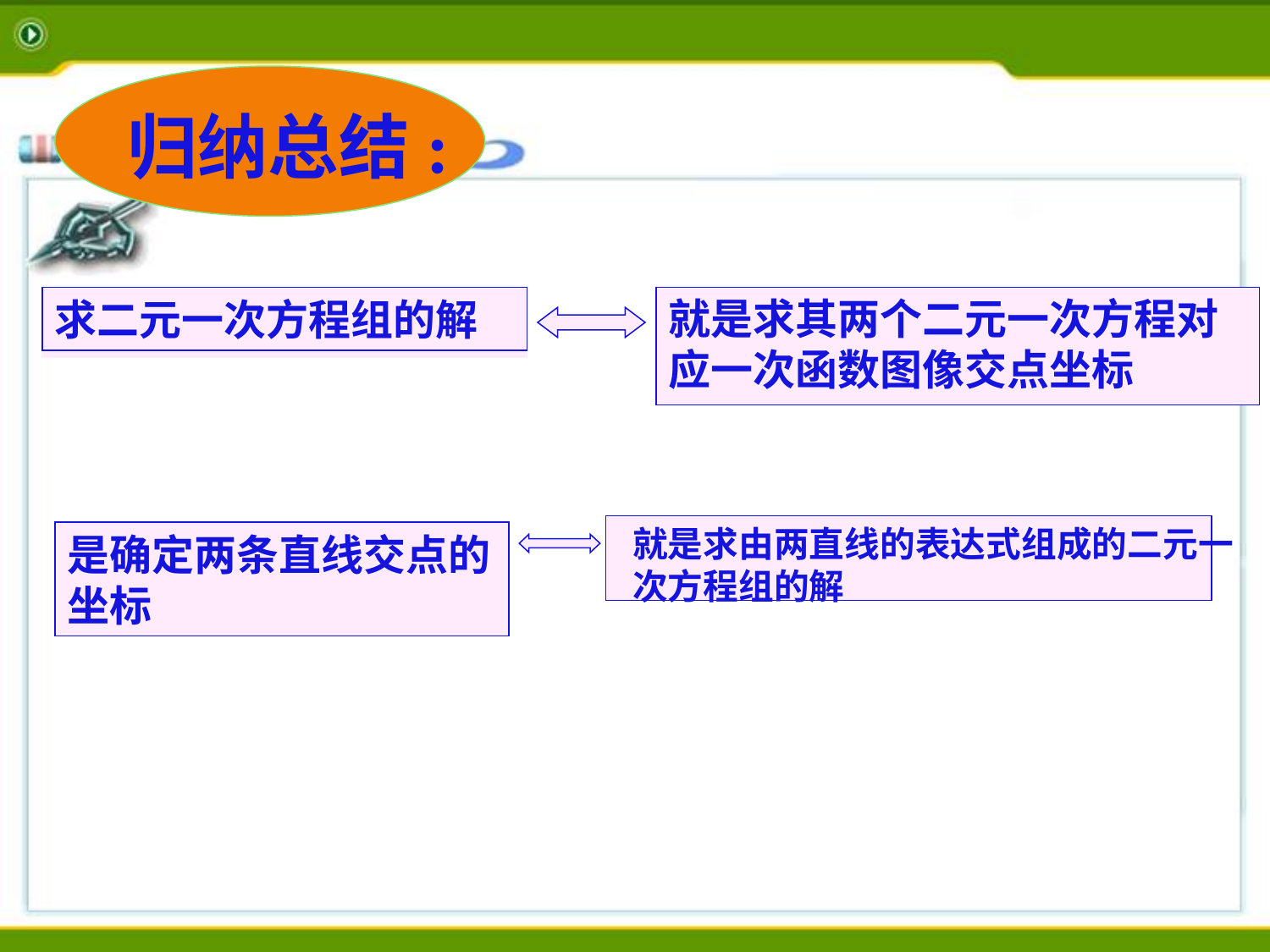

归纳总结:
就是求其两个二元一次方程对应一次函数图像交点坐标

求二元一次方程组的解

就是求由两直线的表达式组成的二元一次方程组的解
是确定两条直线交点的坐标